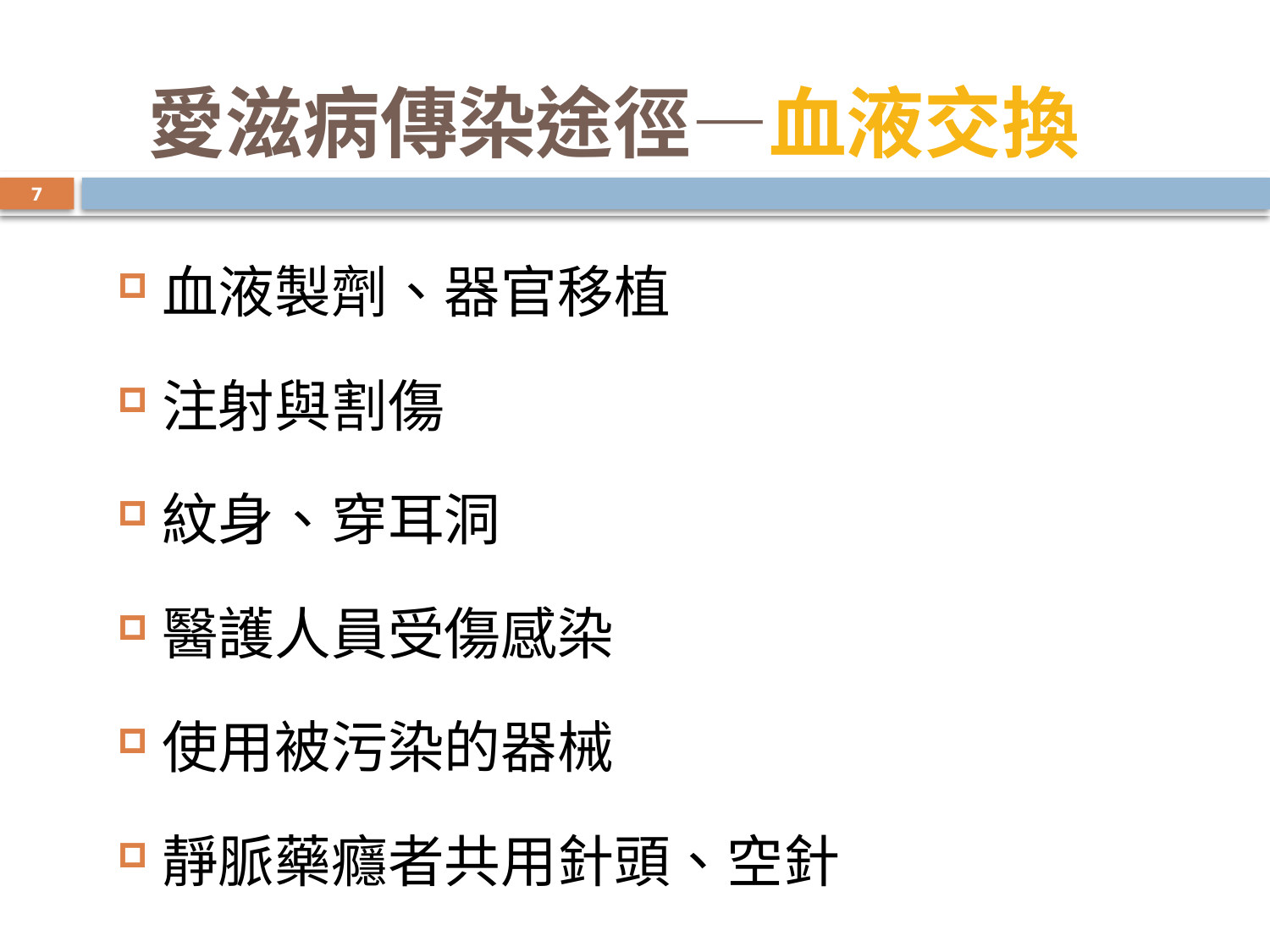

# 愛滋病傳染途徑—血液交換
7
血液製劑、器官移植
注射與割傷
紋身、穿耳洞
醫護人員受傷感染
使用被污染的器械
靜脈藥癮者共用針頭、空針